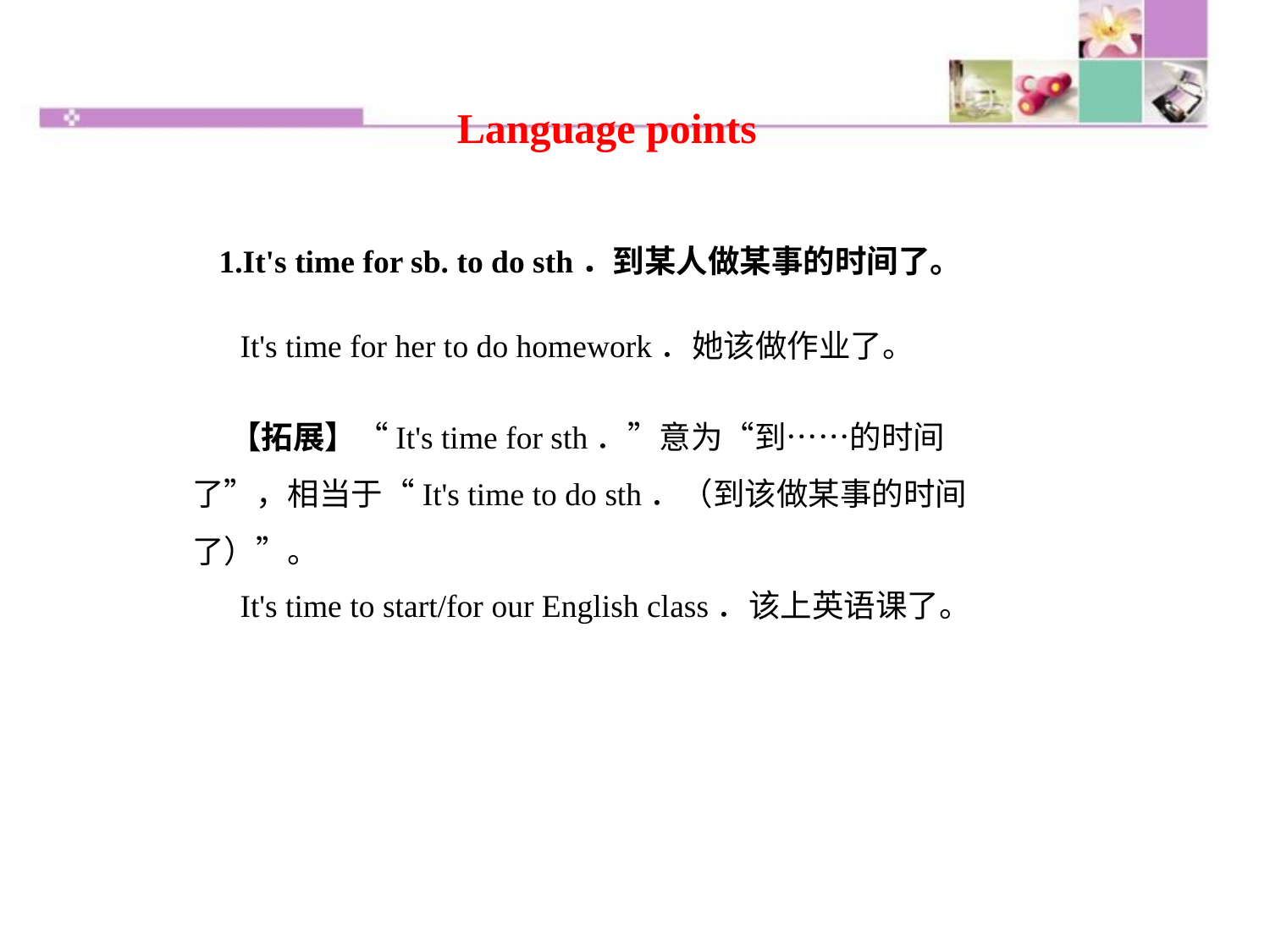

Language points
1.It's time for sb. to do sth．到某人做某事的时间了。
It's time for her to do homework．她该做作业了。
【拓展】“It's time for sth．”意为“到……的时间了”，相当于“It's time to do sth．（到该做某事的时间了）”。
It's time to start/for our English class．该上英语课了。